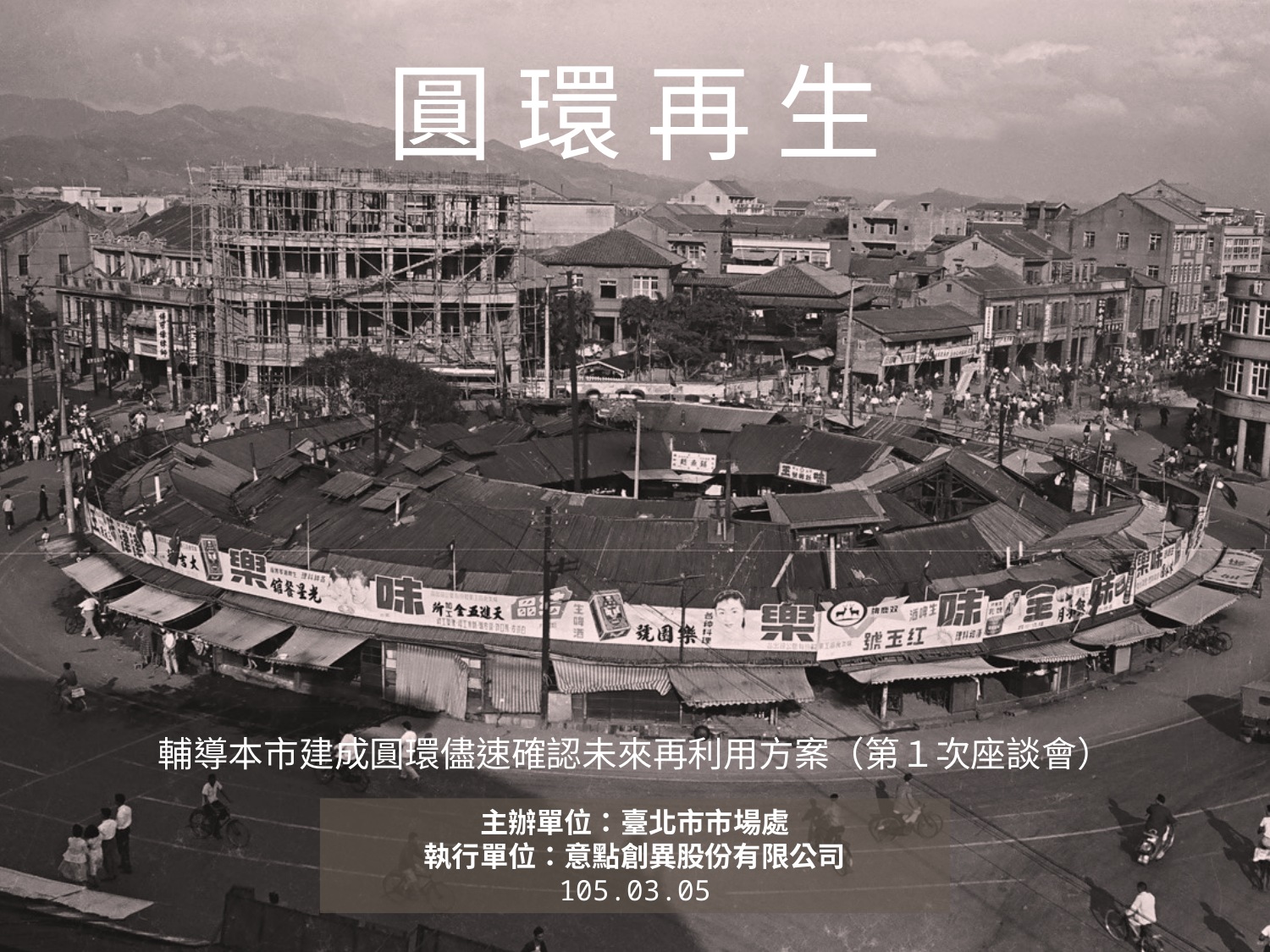

# 圓 環 再 生 輔導本市建成圓環儘速確認未來再利用方案（第１次座談會）
主辦單位：臺北市市場處
執行單位：意點創異股份有限公司
105.03.05